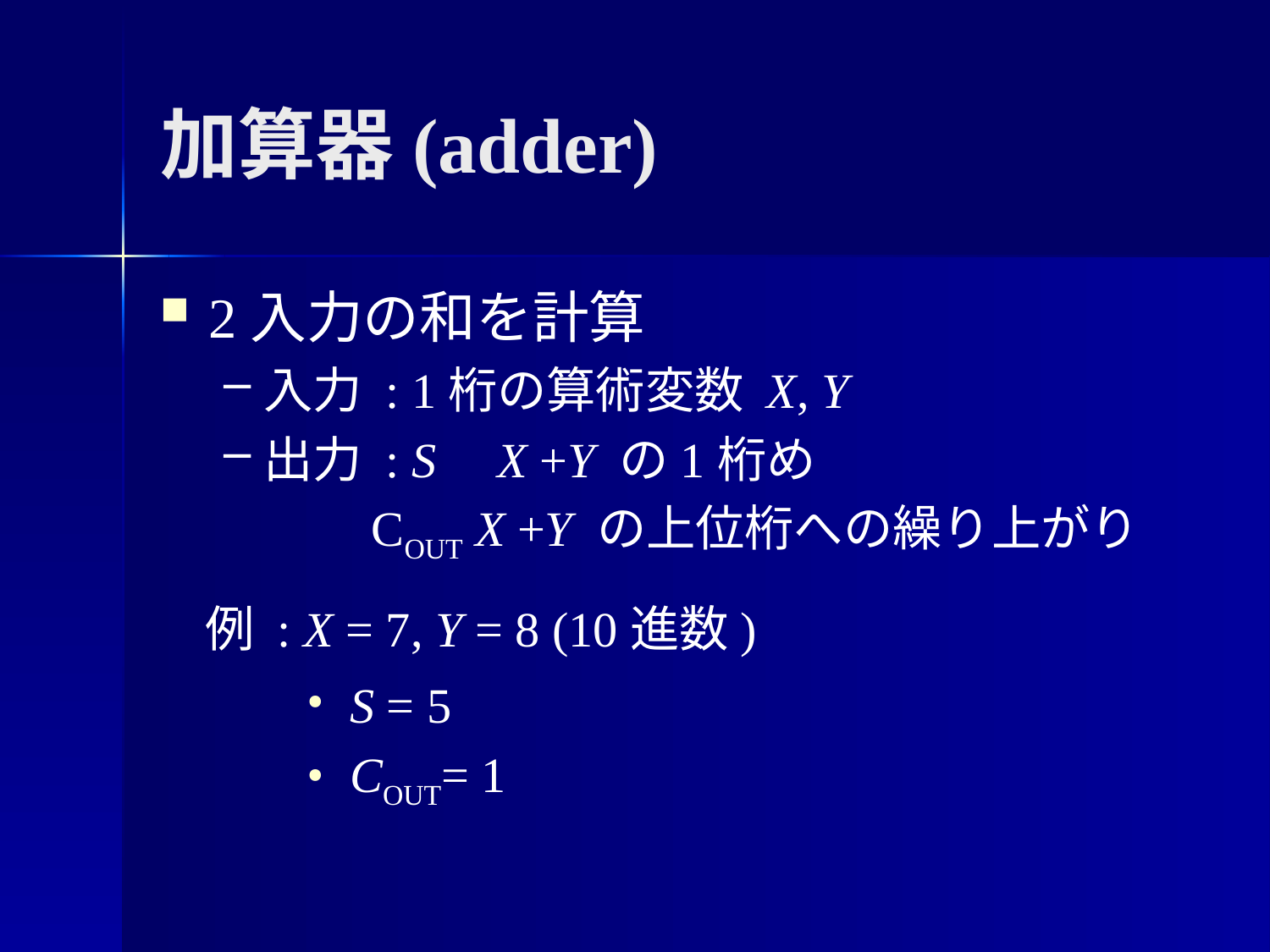

# 加算器(adder)
2入力の和を計算
入力 : 1桁の算術変数 X, Y
出力 : S     X +Y の1桁め
            COUT X +Y の上位桁への繰り上がり
例 : X = 7, Y = 8 (10進数)
 S = 5
 COUT= 1